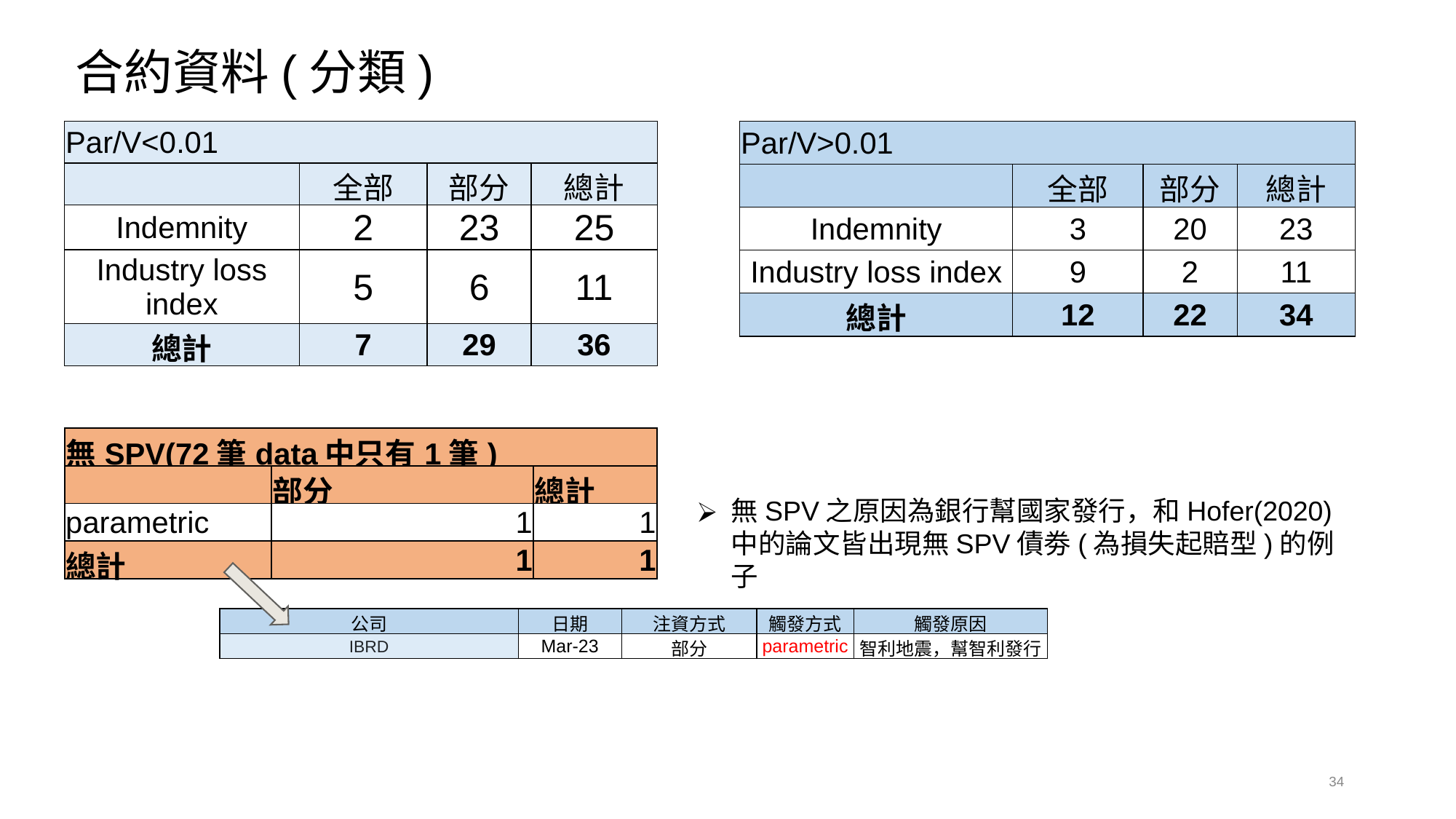

合約資料(分類)
| Par/V<0.01 |  |  |  |
| --- | --- | --- | --- |
|  | 全部 | 部分 | 總計 |
| Indemnity | 2 | 23 | 25 |
| Industry loss index | 5 | 6 | 11 |
| 總計 | 7 | 29 | 36 |
| Par/V>0.01 |  |  |  |
| --- | --- | --- | --- |
|  | 全部 | 部分 | 總計 |
| Indemnity | 3 | 20 | 23 |
| Industry loss index | 9 | 2 | 11 |
| 總計 | 12 | 22 | 34 |
| 無SPV(72筆data中只有1筆) |  |  |
| --- | --- | --- |
|  | 部分 | 總計 |
| parametric | 1 | 1 |
| 總計 | 1 | 1 |
無SPV之原因為銀行幫國家發行，和Hofer(2020)中的論文皆出現無SPV債劵(為損失起賠型)的例子

| 公司 | 日期 | 注資方式 | 觸發方式 | 觸發原因 |
| --- | --- | --- | --- | --- |
| IBRD | Mar-23 | 部分 | parametric | 智利地震，幫智利發行 |
34